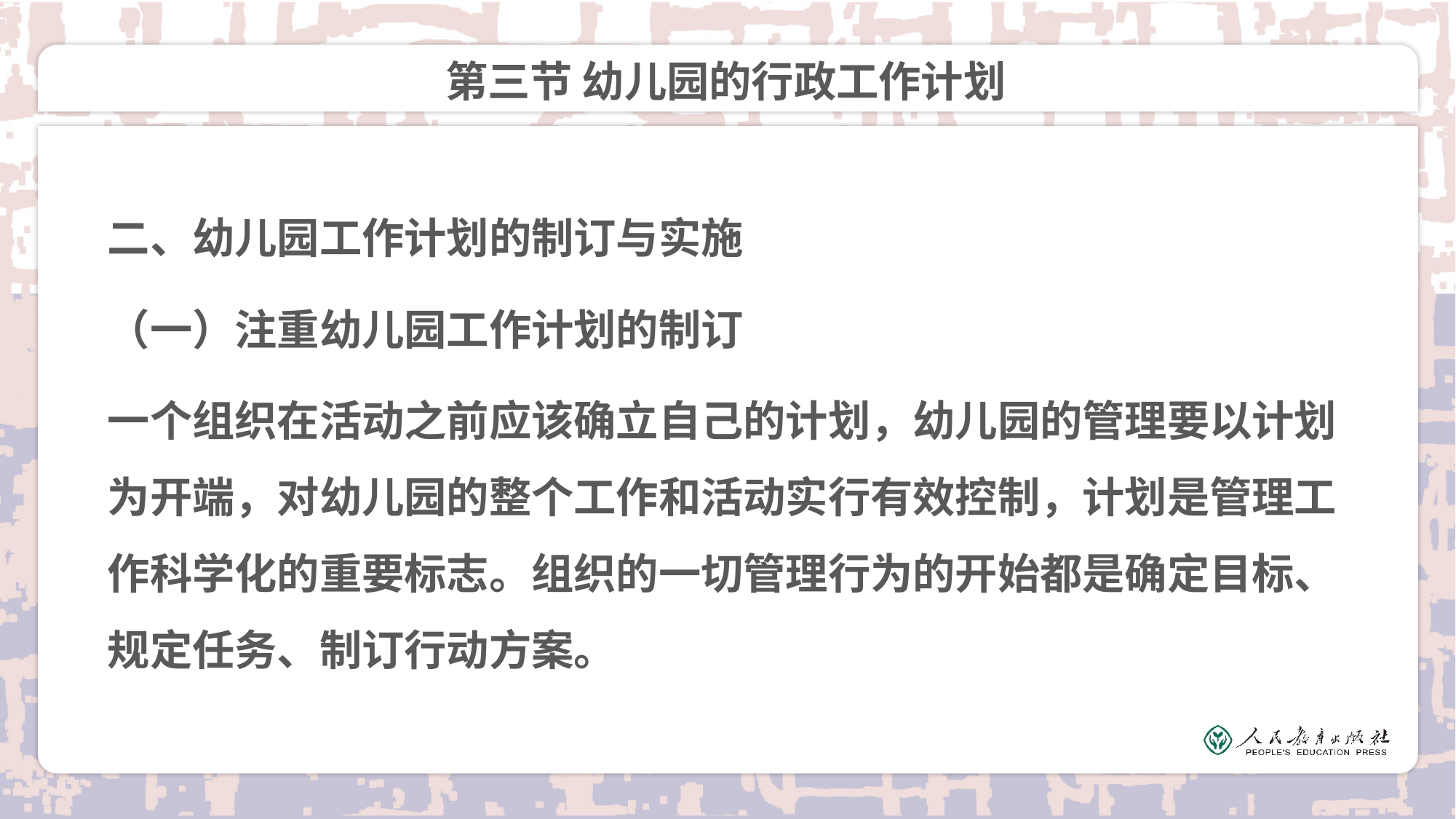

# 第三节 幼儿园的行政工作计划
二、幼儿园工作计划的制订与实施
（一）注重幼儿园工作计划的制订
一个组织在活动之前应该确立自己的计划，幼儿园的管理要以计划为开端，对幼儿园的整个工作和活动实行有效控制，计划是管理工作科学化的重要标志。组织的一切管理行为的开始都是确定目标、规定任务、制订行动方案。